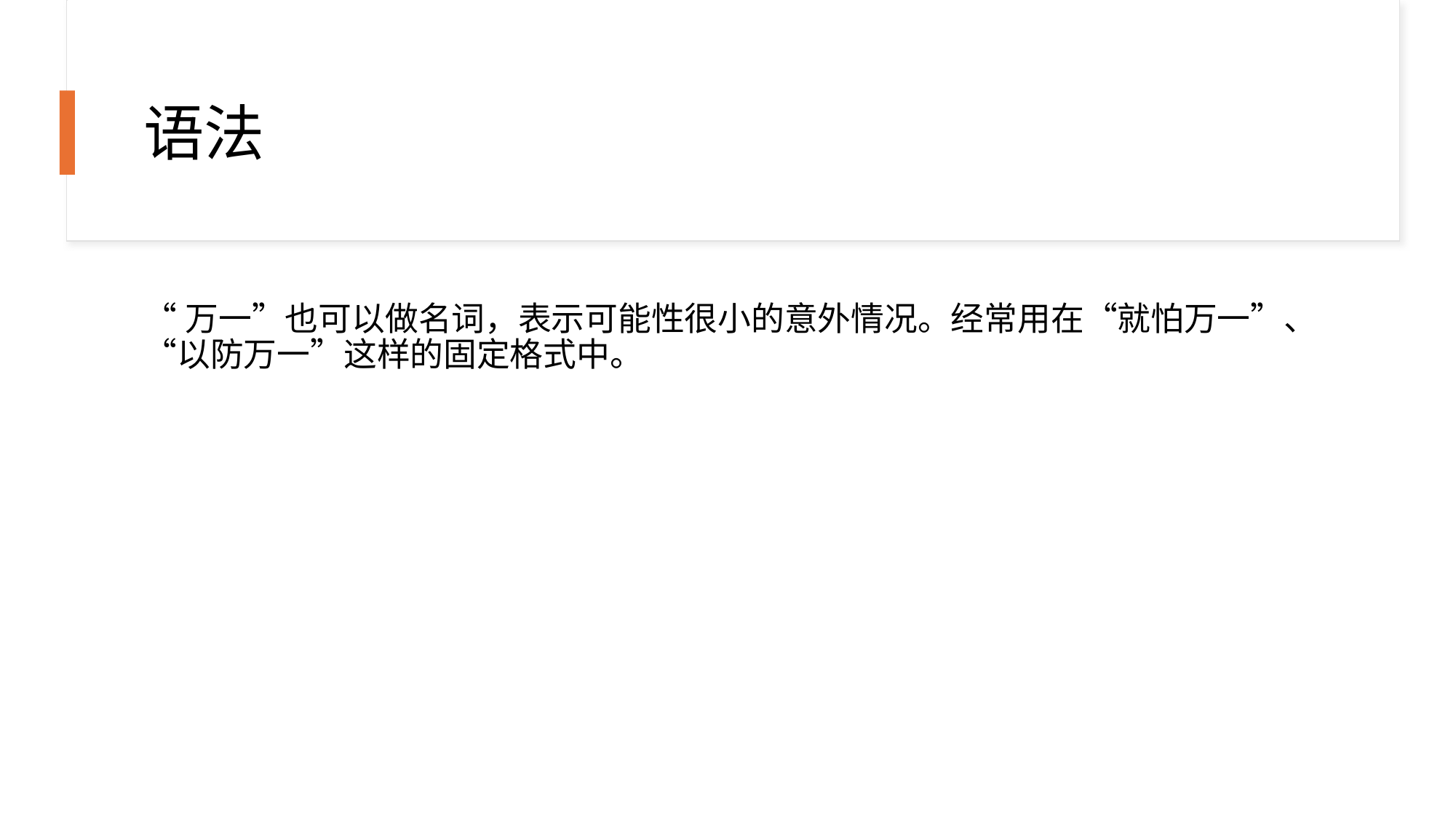

# 语法

“万一”也可以做名词，表示可能性很小的意外情况。经常用在“就怕万一”、“以防万一”这样的固定格式中。